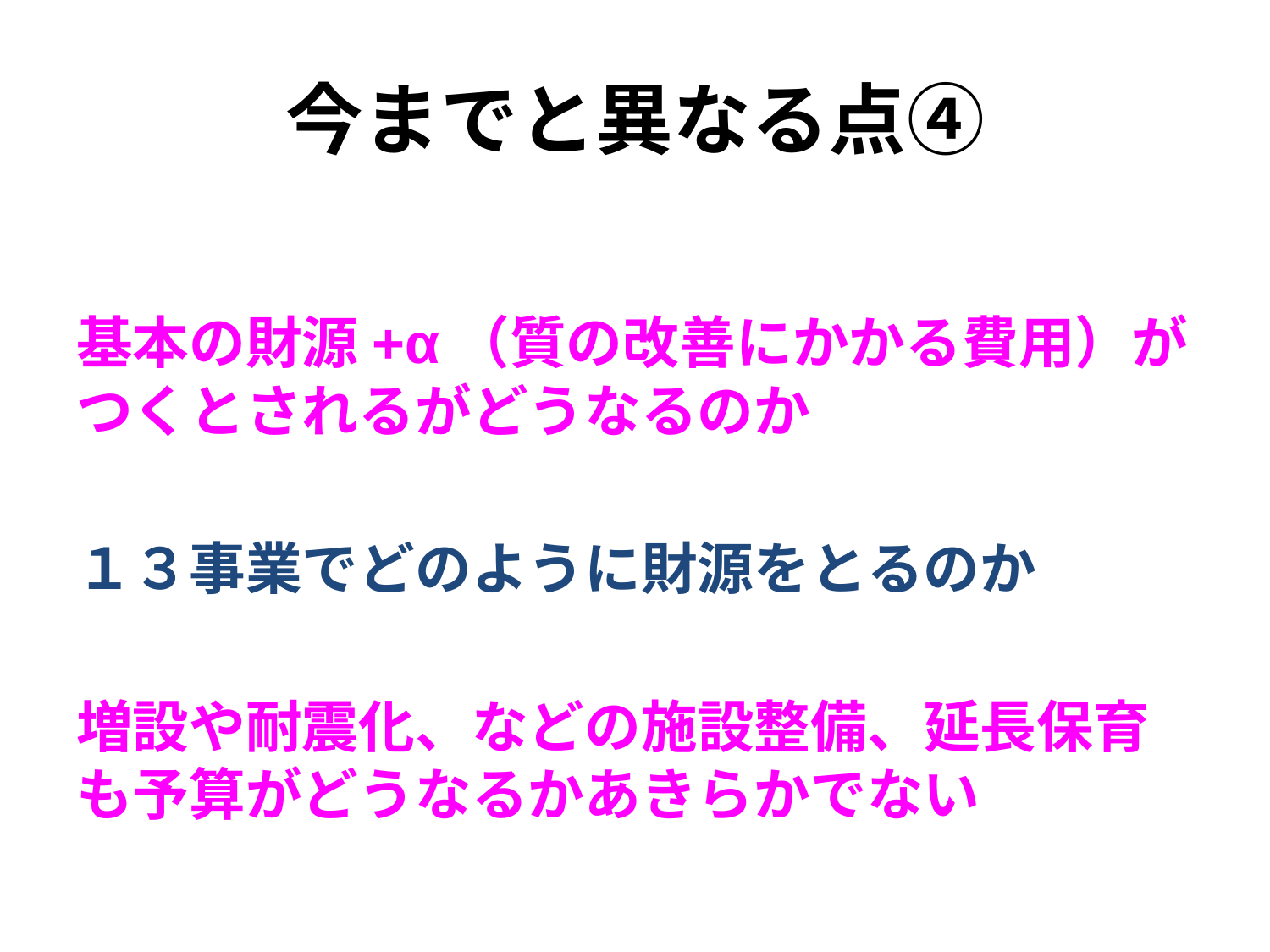

# 今までと異なる点④

基本の財源+α（質の改善にかかる費用）がつくとされるがどうなるのか

１３事業でどのように財源をとるのか

増設や耐震化、などの施設整備、延長保育も予算がどうなるかあきらかでない